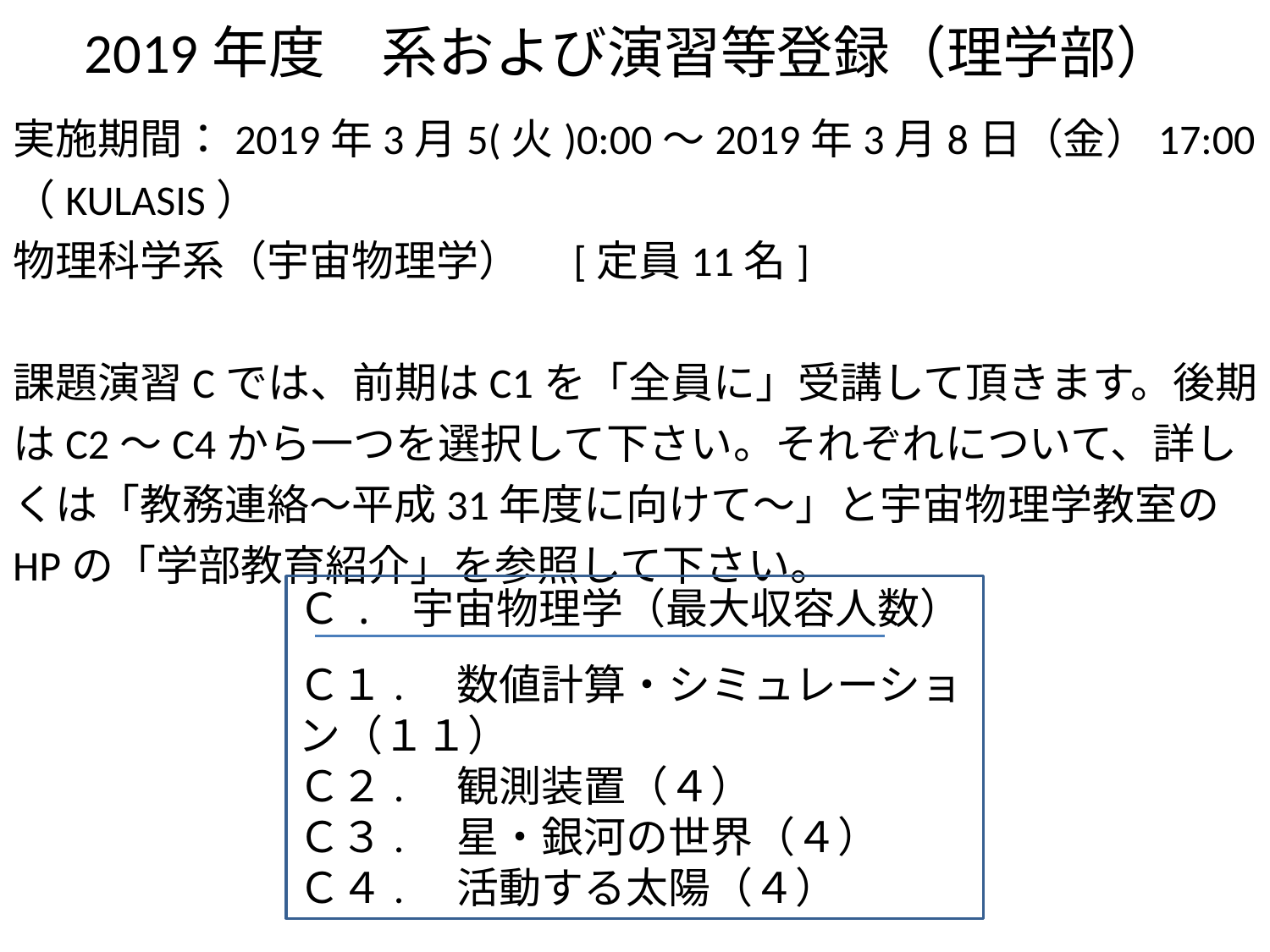

2019年度　系および演習等登録（理学部）
実施期間：2019年3月5(火)0:00～2019年3月8日（金）17:00 （KULASIS）
物理科学系（宇宙物理学）　[定員11名]

課題演習Cでは、前期はC1を「全員に」受講して頂きます。後期はC2～C4から一つを選択して下さい。それぞれについて、詳しくは「教務連絡～平成31年度に向けて～」と宇宙物理学教室のHPの「学部教育紹介」を参照して下さい。
Ｃ. 宇宙物理学（最大収容人数）

Ｃ１.　数値計算・シミュレーション（１１）
Ｃ２.　観測装置（４）
Ｃ３.　星・銀河の世界（４）
Ｃ４.　活動する太陽（４）